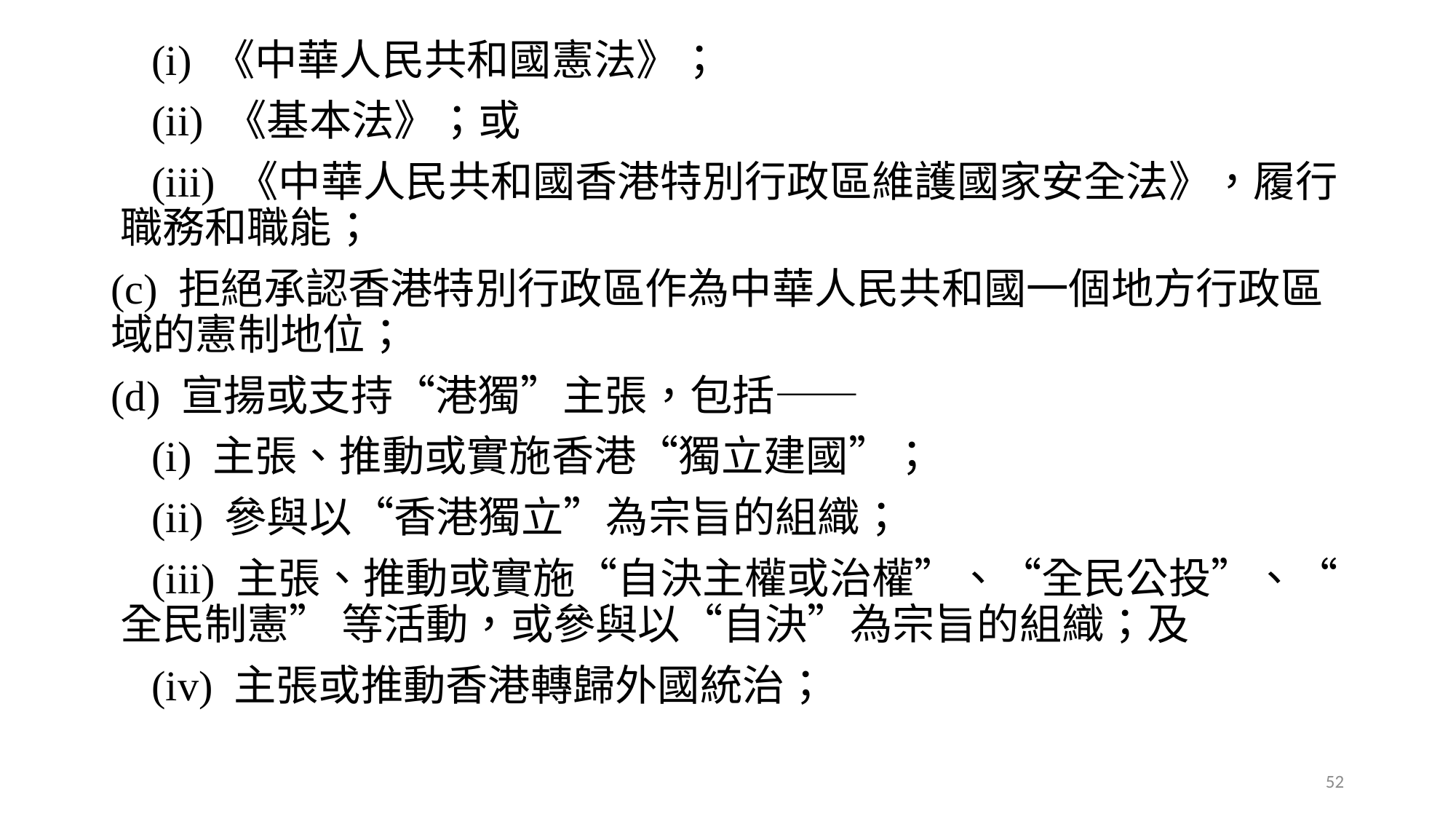

(i) 《中華人民共和國憲法》；
   (ii) 《基本法》；或
   (iii) 《中華人民共和國香港特別行政區維護國家安全法》，履行 職務和職能；
(c) 拒絕承認香港特別行政區作為中華人民共和國一個地方行政區域的憲制地位；
(d) 宣揚或支持“港獨”主張，包括——
   (i) 主張、推動或實施香港“獨立建國”；
   (ii) 參與以“香港獨立”為宗旨的組織；
   (iii) 主張、推動或實施“自決主權或治權”、“全民公投”、“全民制憲” 等活動，或參與以“自決”為宗旨的組織；及
   (iv) 主張或推動香港轉歸外國統治；

52